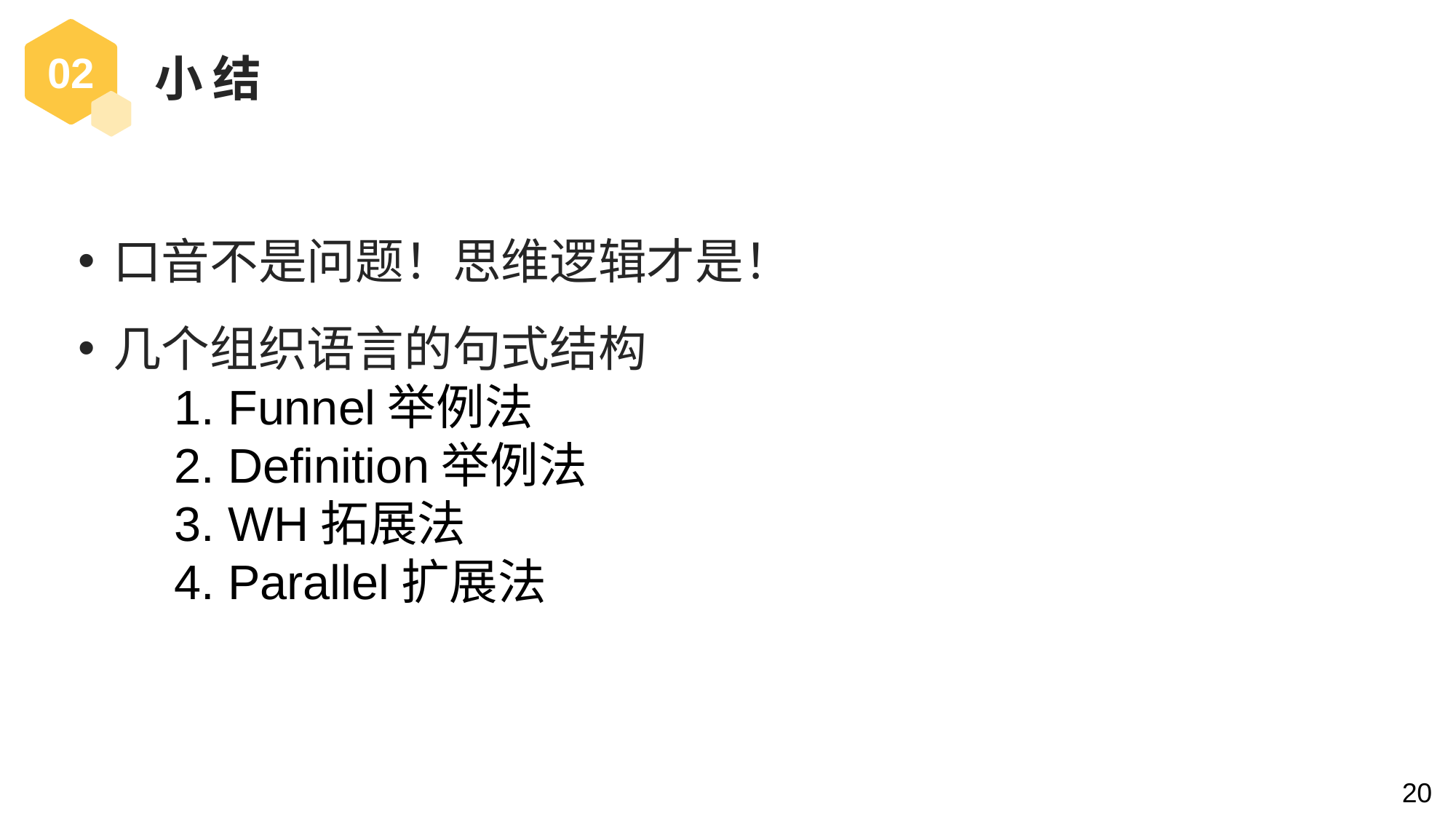

02
小结

口音不是问题！思维逻辑才是！
几个组织语言的句式结构
1. Funnel举例法
2. Definition举例法
3. WH拓展法
4. Parallel扩展法

20